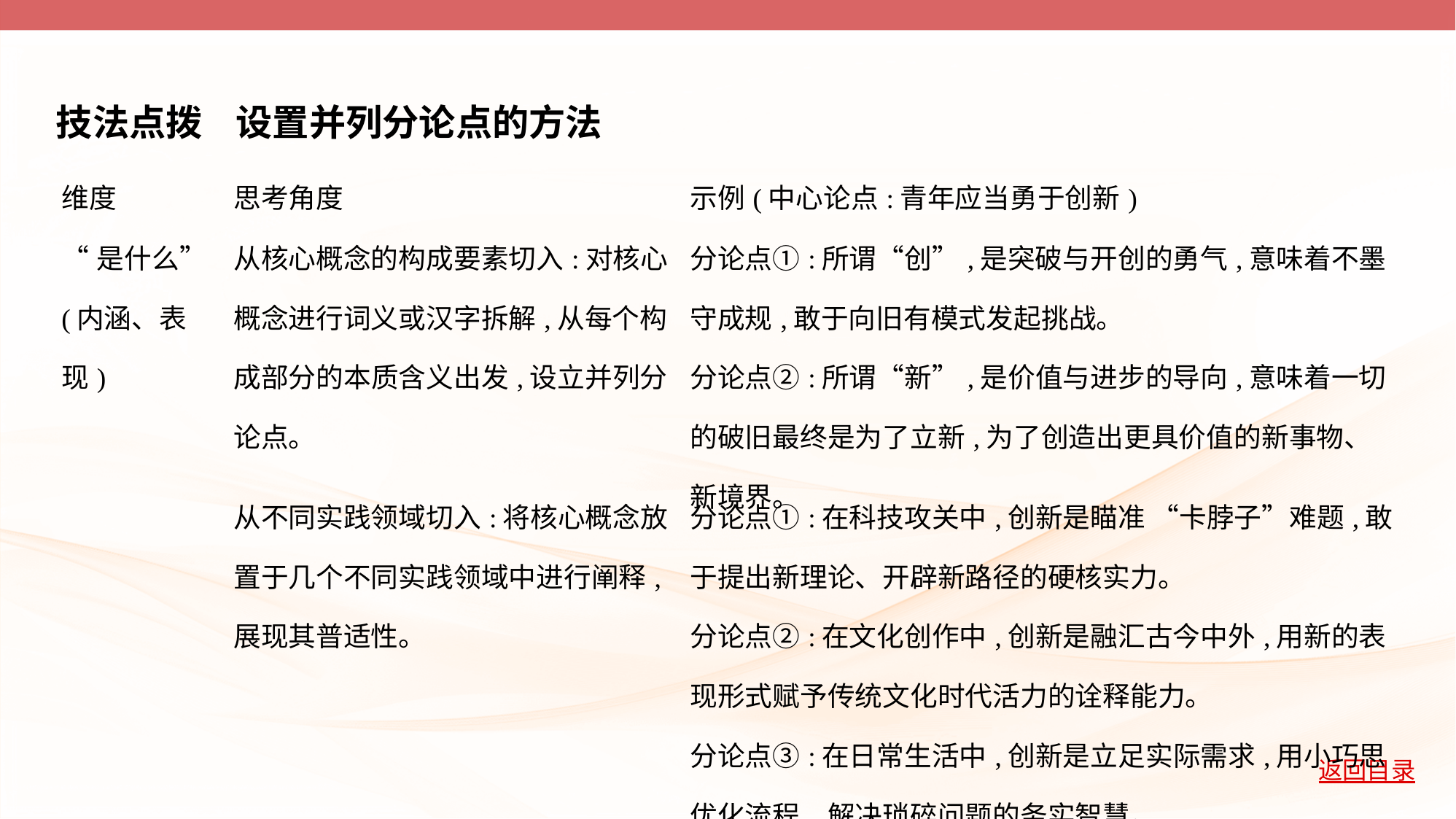

技法点拨    设置并列分论点的方法
| 维度 | 思考角度 | 示例(中心论点:青年应当勇于创新) |
| --- | --- | --- |
| “是什么” (内涵、表现) | 从核心概念的构成要素切入:对核心 概念进行词义或汉字拆解,从每个构 成部分的本质含义出发,设立并列分 论点。 | 分论点①:所谓“创”,是突破与开创的勇气,意味着不墨守成规,敢于向旧有模式发起挑战。 分论点②:所谓“新”,是价值与进步的导向,意味着一切的破旧最终是为了立新,为了创造出更具价值的新事物、新境界。 |
|  | 从不同实践领域切入:将核心概念放 置于几个不同实践领域中进行阐释, 展现其普适性。 | 分论点①:在科技攻关中,创新是瞄准 “卡脖子”难题,敢于提出新理论、开辟新路径的硬核实力。 分论点②:在文化创作中,创新是融汇古今中外,用新的表现形式赋予传统文化时代活力的诠释能力。 分论点③:在日常生活中,创新是立足实际需求,用小巧思优化流程、解决琐碎问题的务实智慧。 |